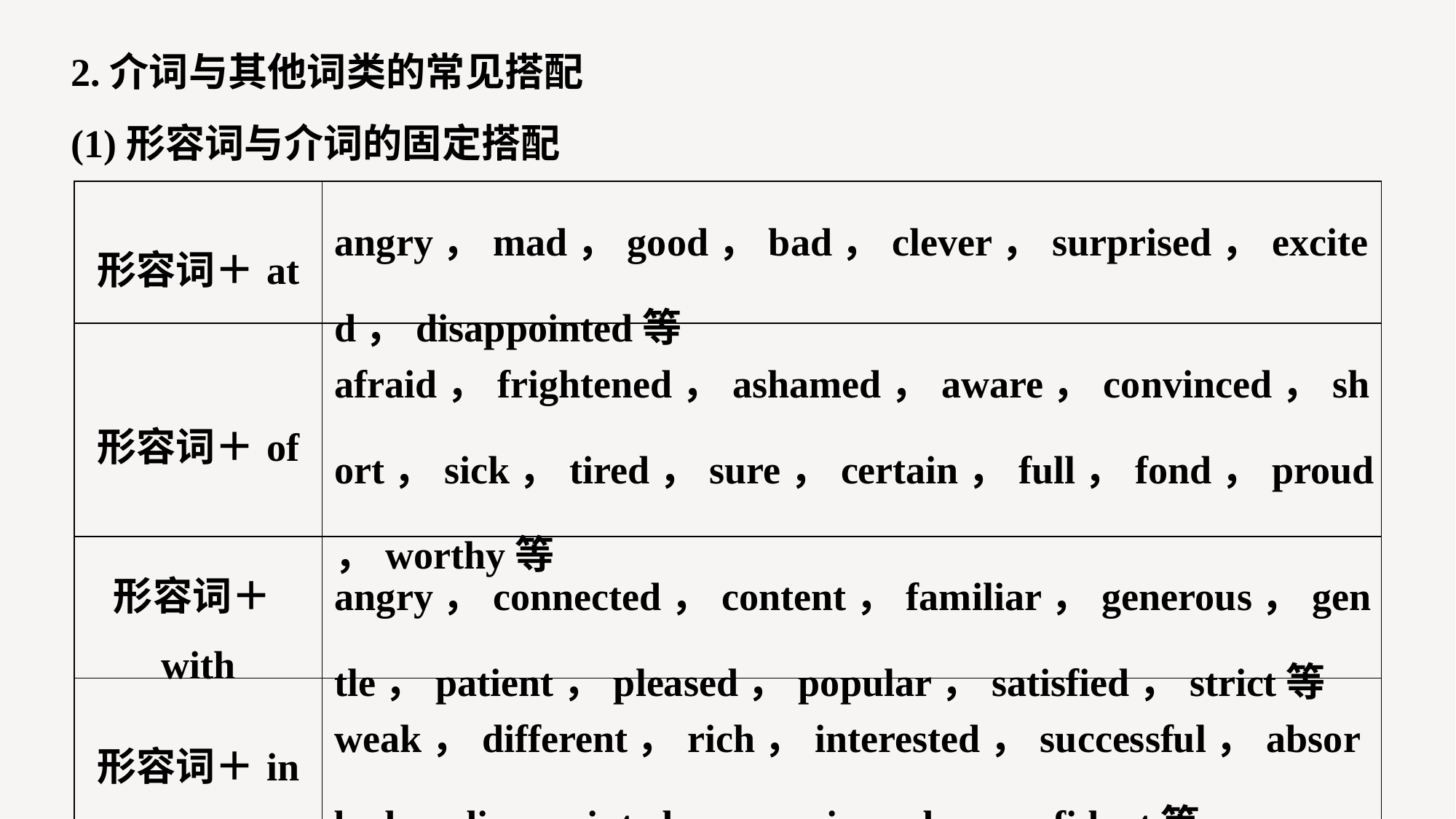

2.介词与其他词类的常见搭配
(1)形容词与介词的固定搭配
| 形容词＋at | angry，mad，good，bad，clever，surprised，excited，disappointed等 |
| --- | --- |
| 形容词＋of | afraid，frightened，ashamed，aware，convinced，short，sick，tired，sure，certain，full，fond，proud，worthy等 |
| 形容词＋with | angry，connected，content，familiar，generous，gentle，patient，pleased，popular，satisfied，strict等 |
| 形容词＋in | weak，different，rich，interested，successful，absorbed，disappointed，experienced，confident等 |